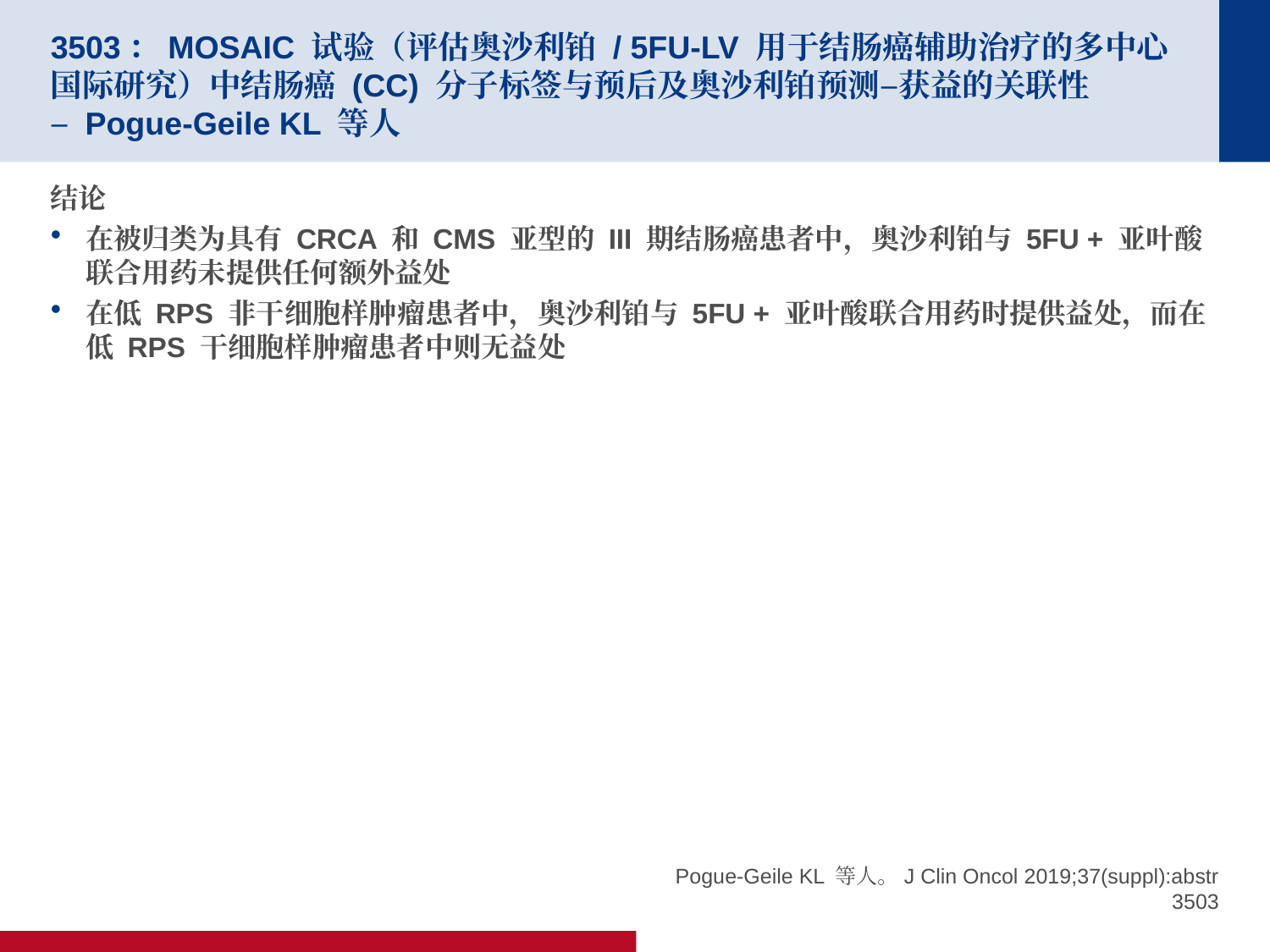

# 3503：MOSAIC 试验（评估奥沙利铂 / 5FU-LV 用于结肠癌辅助治疗的多中心国际研究）中结肠癌 (CC) 分子标签与预后及奥沙利铂预测–获益的关联性 – Pogue-Geile KL 等人
结论
在被归类为具有 CRCA 和 CMS 亚型的 III 期结肠癌患者中，奥沙利铂与 5FU + 亚叶酸联合用药未提供任何额外益处
在低 RPS 非干细胞样肿瘤患者中，奥沙利铂与 5FU + 亚叶酸联合用药时提供益处，而在低 RPS 干细胞样肿瘤患者中则无益处

Pogue-Geile KL 等人。J Clin Oncol 2019;37(suppl):abstr 3503